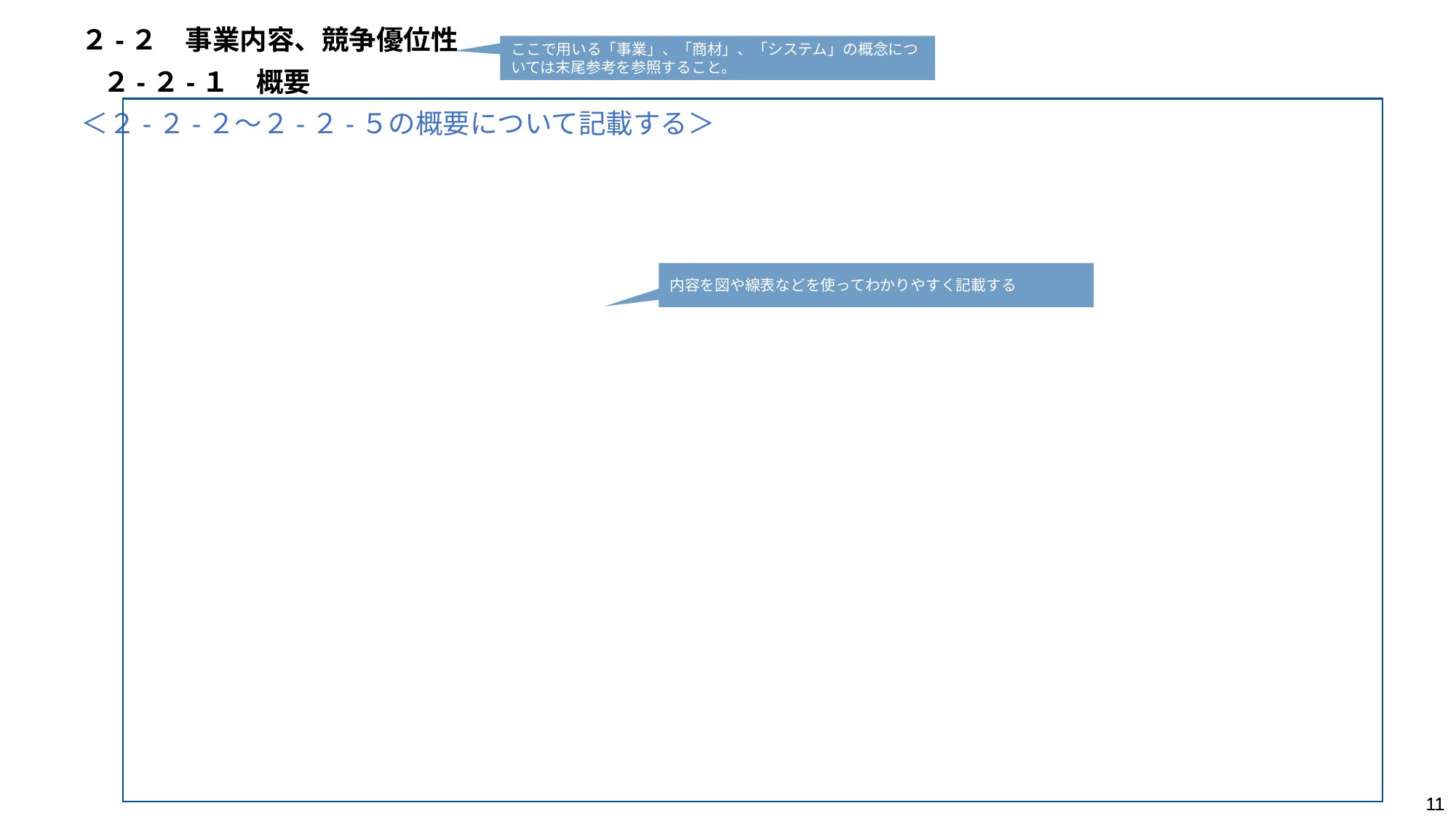

２-２　事業内容、競争優位性
２-２-１　概要
＜２-２-２～２-２-５の概要について記載する＞
ここで用いる「事業」、「商材」、「システム」の概念については末尾参考を参照すること。

内容を図や線表などを使ってわかりやすく記載する
11